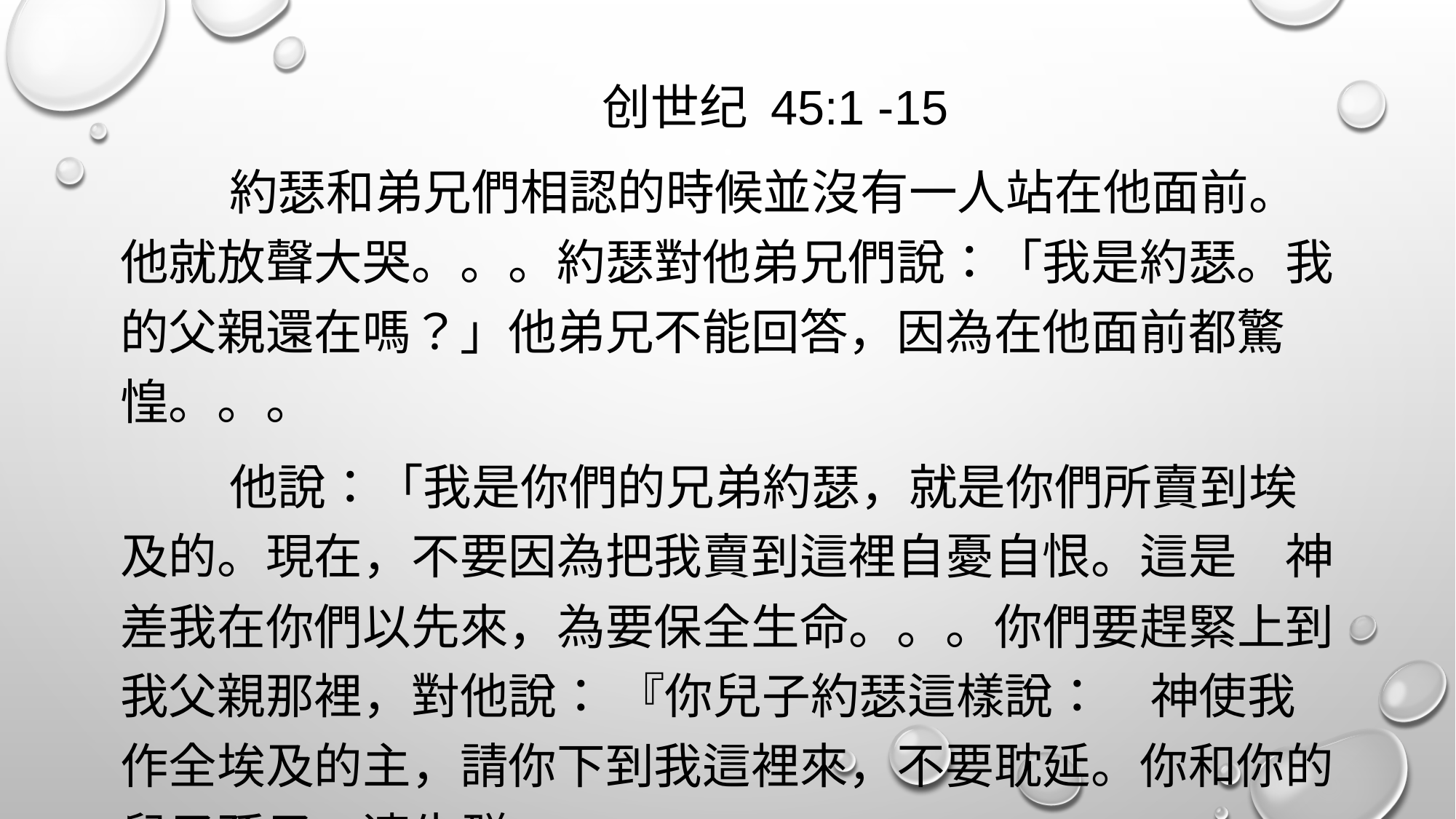

创世纪 45:1 -15
	約瑟和弟兄們相認的時候並沒有一人站在他面前。他就放聲大哭。。。約瑟對他弟兄們說：「我是約瑟。我的父親還在嗎？」他弟兄不能回答，因為在他面前都驚惶。。。
	他說：「我是你們的兄弟約瑟，就是你們所賣到埃及的。現在，不要因為把我賣到這裡自憂自恨。這是　神差我在你們以先來，為要保全生命。。。你們要趕緊上到我父親那裡，對他說： 『你兒子約瑟這樣說：　神使我作全埃及的主，請你下到我這裡來，不要耽延。你和你的兒子孫子，連牛群